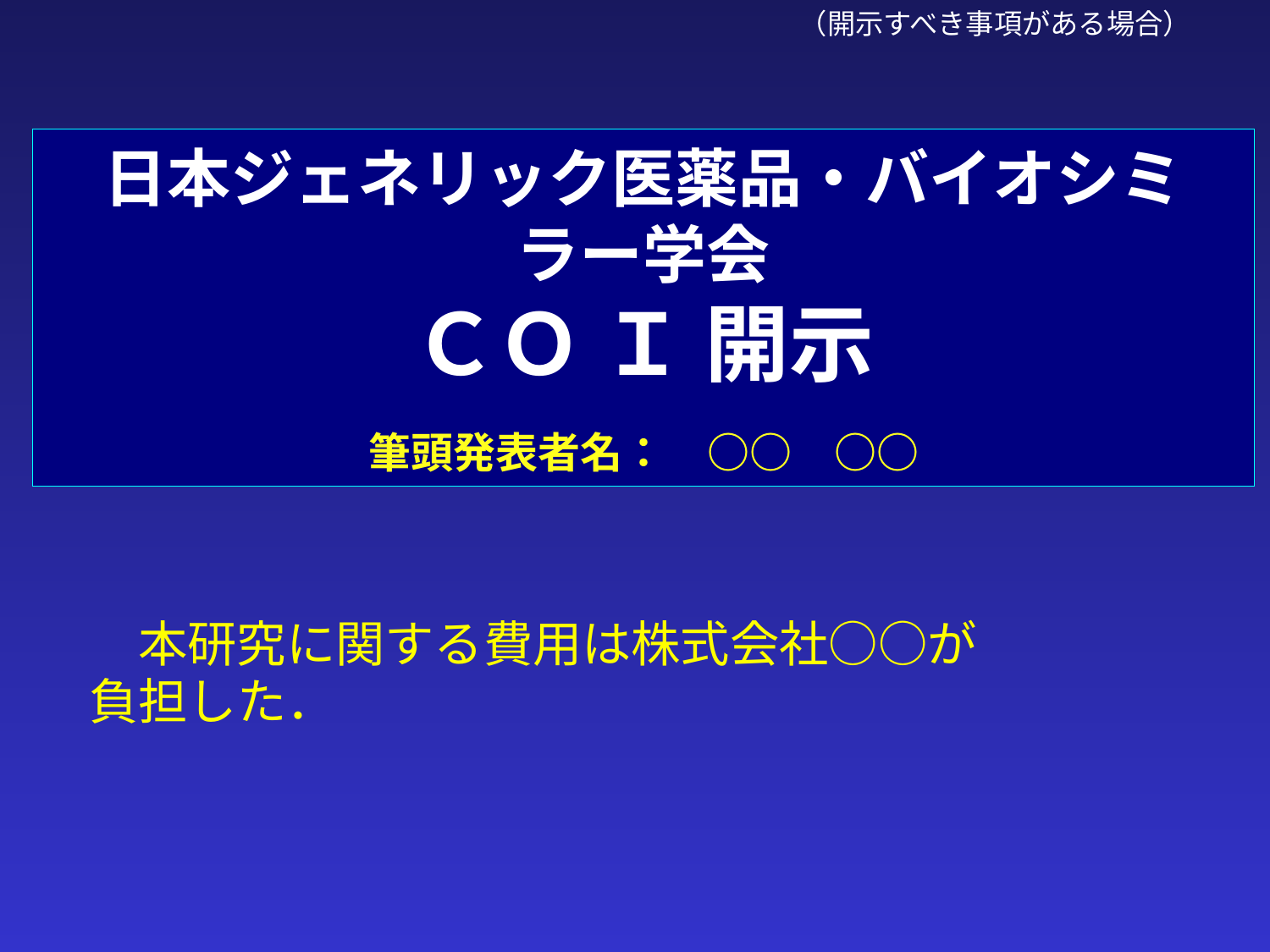

（開示すべき事項がある場合）
日本ジェネリック医薬品・バイオシミラー学会
ＣＯ Ｉ 開示
　
筆頭発表者名：　○○　○○

　本研究に関する費用は株式会社○○が
負担した．